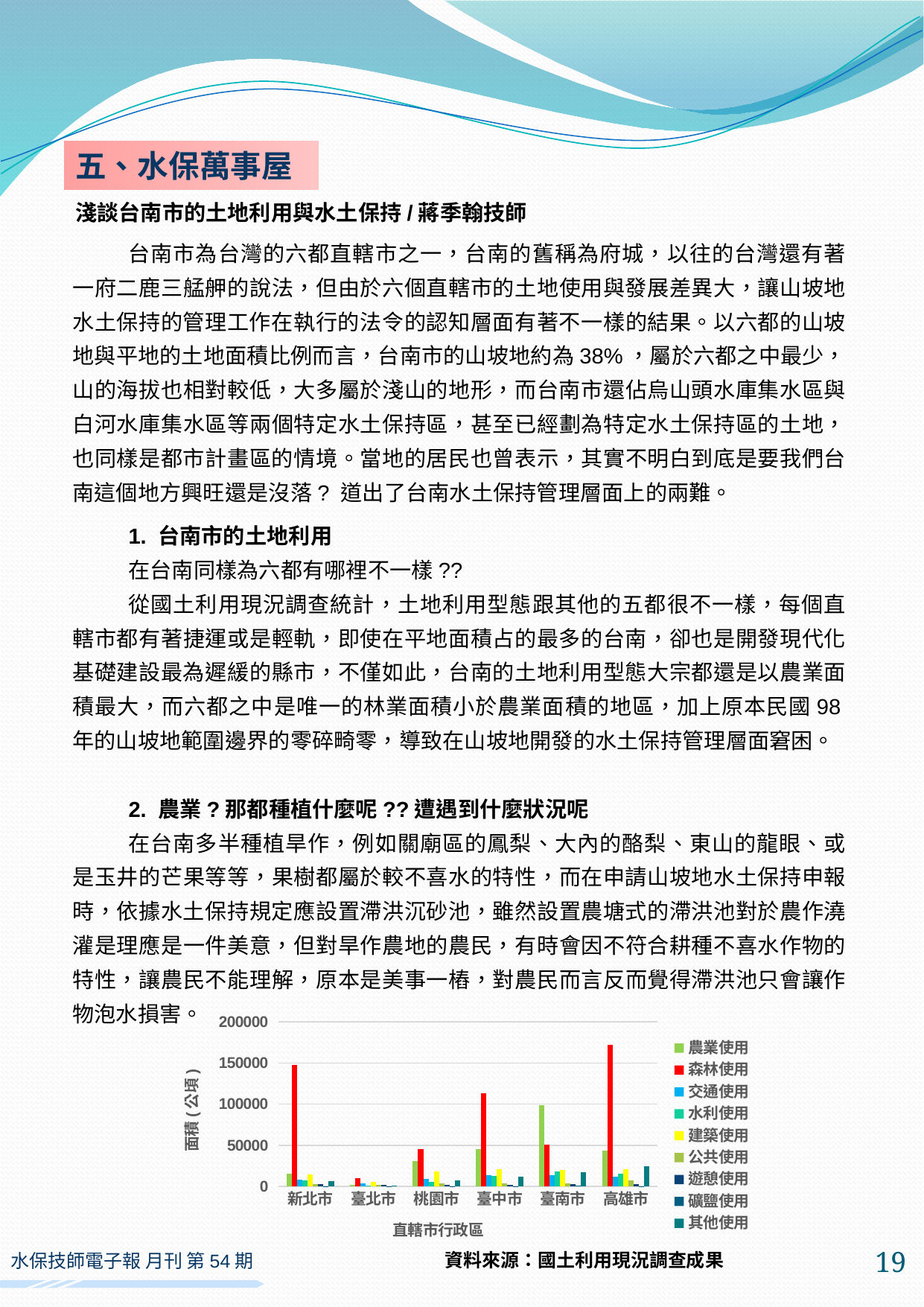

五、水保萬事屋
淺談台南市的土地利用與水土保持/蔣季翰技師
台南市為台灣的六都直轄市之一，台南的舊稱為府城，以往的台灣還有著一府二鹿三艋舺的說法，但由於六個直轄市的土地使用與發展差異大，讓山坡地水土保持的管理工作在執行的法令的認知層面有著不一樣的結果。以六都的山坡地與平地的土地面積比例而言，台南市的山坡地約為38%，屬於六都之中最少，山的海拔也相對較低，大多屬於淺山的地形，而台南市還佔烏山頭水庫集水區與白河水庫集水區等兩個特定水土保持區，甚至已經劃為特定水土保持區的土地，也同樣是都市計畫區的情境。當地的居民也曾表示，其實不明白到底是要我們台南這個地方興旺還是沒落? 道出了台南水土保持管理層面上的兩難。
1. 台南市的土地利用
在台南同樣為六都有哪裡不一樣??
從國土利用現況調查統計，土地利用型態跟其他的五都很不一樣，每個直轄市都有著捷運或是輕軌，即使在平地面積占的最多的台南，卻也是開發現代化基礎建設最為遲緩的縣市，不僅如此，台南的土地利用型態大宗都還是以農業面積最大，而六都之中是唯一的林業面積小於農業面積的地區，加上原本民國98年的山坡地範圍邊界的零碎畸零，導致在山坡地開發的水土保持管理層面窘困。

2. 農業?那都種植什麼呢??遭遇到什麼狀況呢
在台南多半種植旱作，例如關廟區的鳳梨、大內的酪梨、東山的龍眼、或是玉井的芒果等等，果樹都屬於較不喜水的特性，而在申請山坡地水土保持申報時，依據水土保持規定應設置滯洪沉砂池，雖然設置農塘式的滯洪池對於農作澆灌是理應是一件美意，但對旱作農地的農民，有時會因不符合耕種不喜水作物的特性，讓農民不能理解，原本是美事一樁，對農民而言反而覺得滯洪池只會讓作物泡水損害。

天山山脈的日出美景
六都國土利用現況比較

### Chart

| Category | 農業使用 | 森林使用 | 交通使用 | 水利使用 | 建築使用 | 公共使用 | 遊憩使用 | 礦鹽使用 | 其他使用 |
|---|---|---|---|---|---|---|---|---|---|
| 新北市 | 15445.59 | 148059.9 | 8277.64 | 7778.0 | 14846.18 | 2921.4 | 2954.19 | 39.77 | 6303.39 |
| 臺北市 | 2049.24 | 10306.93 | 3634.59 | 1122.66 | 5287.09 | 1850.95 | 1579.67 | 12.0 | 1141.61 |
| 桃園市 | 30779.72 | 45114.34 | 8938.81 | 5237.28 | 18412.35 | 3654.53 | 2221.53 | 72.27 | 7291.49 |
| 臺中市 | 45340.4 | 112970.1 | 13820.35 | 12460.18 | 21076.64 | 3922.4 | 2181.56 | 150.67 | 12056.27 |
| 臺南市 | 98818.53 | 51063.47 | 13508.58 | 18354.95 | 19964.2 | 4009.12 | 2501.81 | 709.53 | 16951.38 |
| 高雄市 | 43284.76 | 172295.0 | 11869.16 | 15875.86 | 21102.0 | 7171.21 | 3065.3 | 131.27 | 24887.59 |
19
資料來源：國土利用現況調查成果
水保技師電子報 月刊 第54期